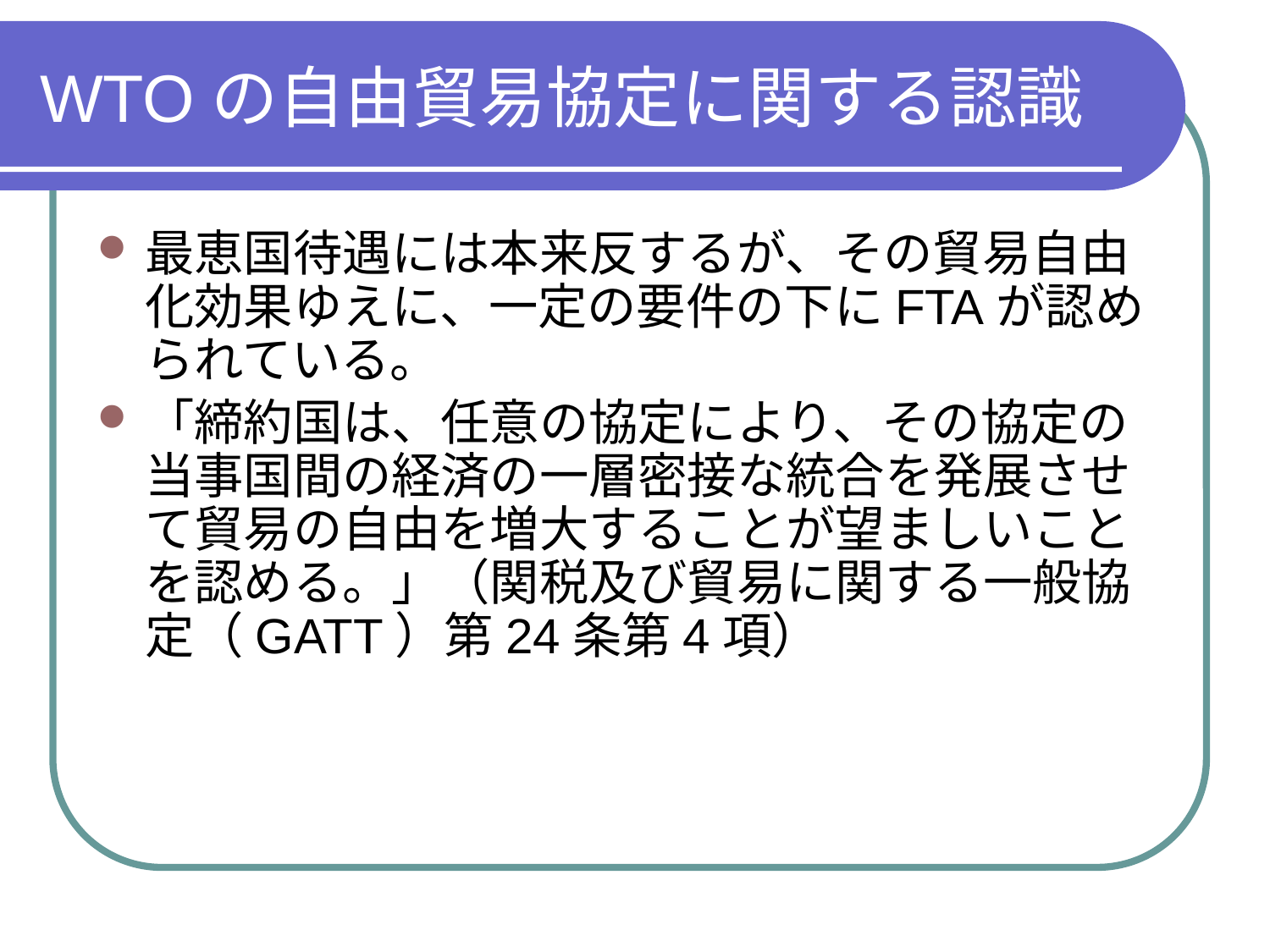

# WTOの自由貿易協定に関する認識
最恵国待遇には本来反するが、その貿易自由化効果ゆえに、一定の要件の下にFTAが認められている。
「締約国は、任意の協定により、その協定の当事国間の経済の一層密接な統合を発展させて貿易の自由を増大することが望ましいことを認める。」（関税及び貿易に関する一般協定（GATT）第24条第4項）